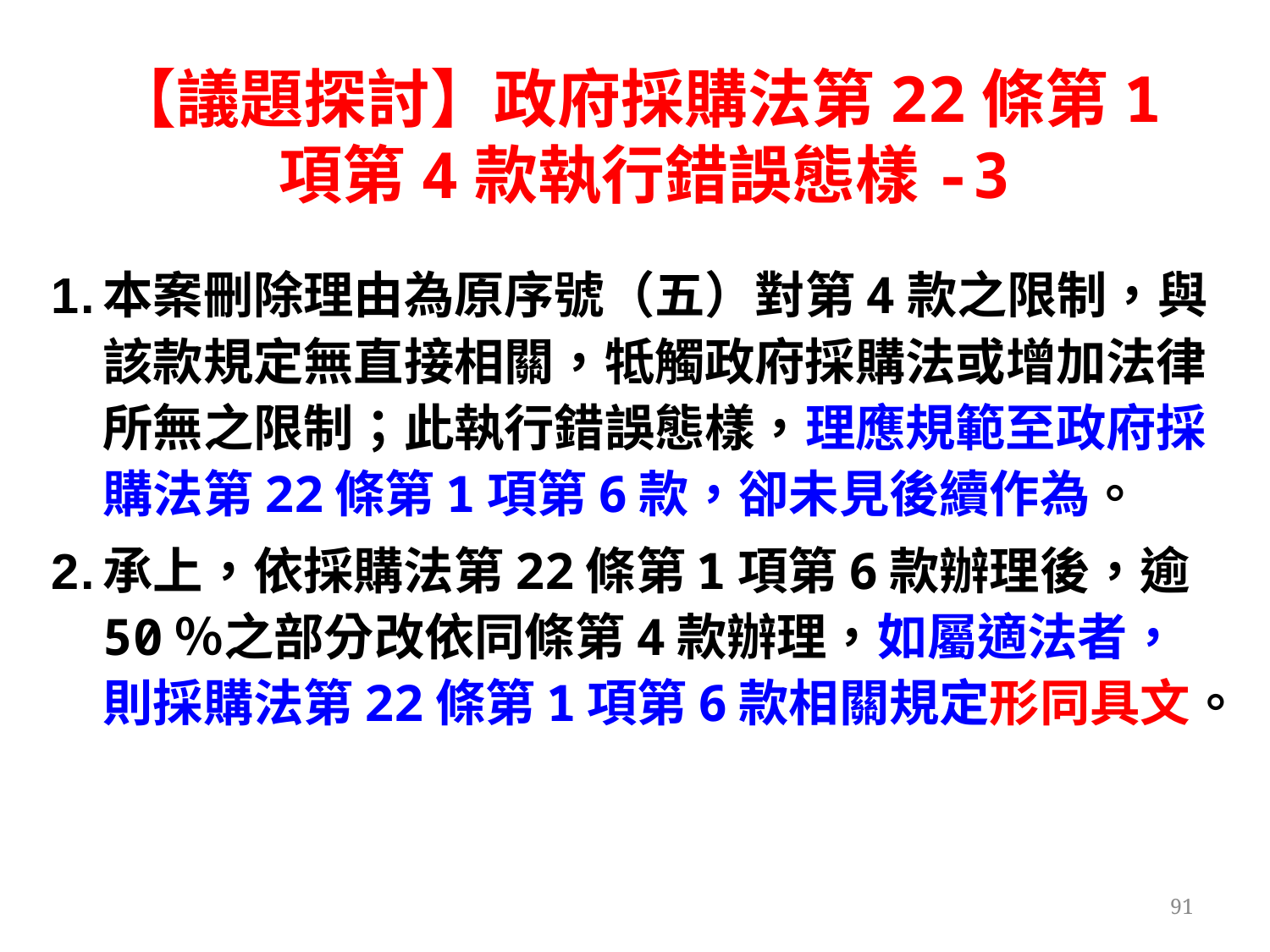

# 【議題探討】政府採購法第22條第1項第4款執行錯誤態樣-3
本案刪除理由為原序號（五）對第4款之限制，與該款規定無直接相關，牴觸政府採購法或增加法律所無之限制；此執行錯誤態樣，理應規範至政府採購法第22條第1項第6款，卻未見後續作為。
承上，依採購法第22條第1項第6款辦理後，逾50％之部分改依同條第4款辦理，如屬適法者，則採購法第22條第1項第6款相關規定形同具文。
91